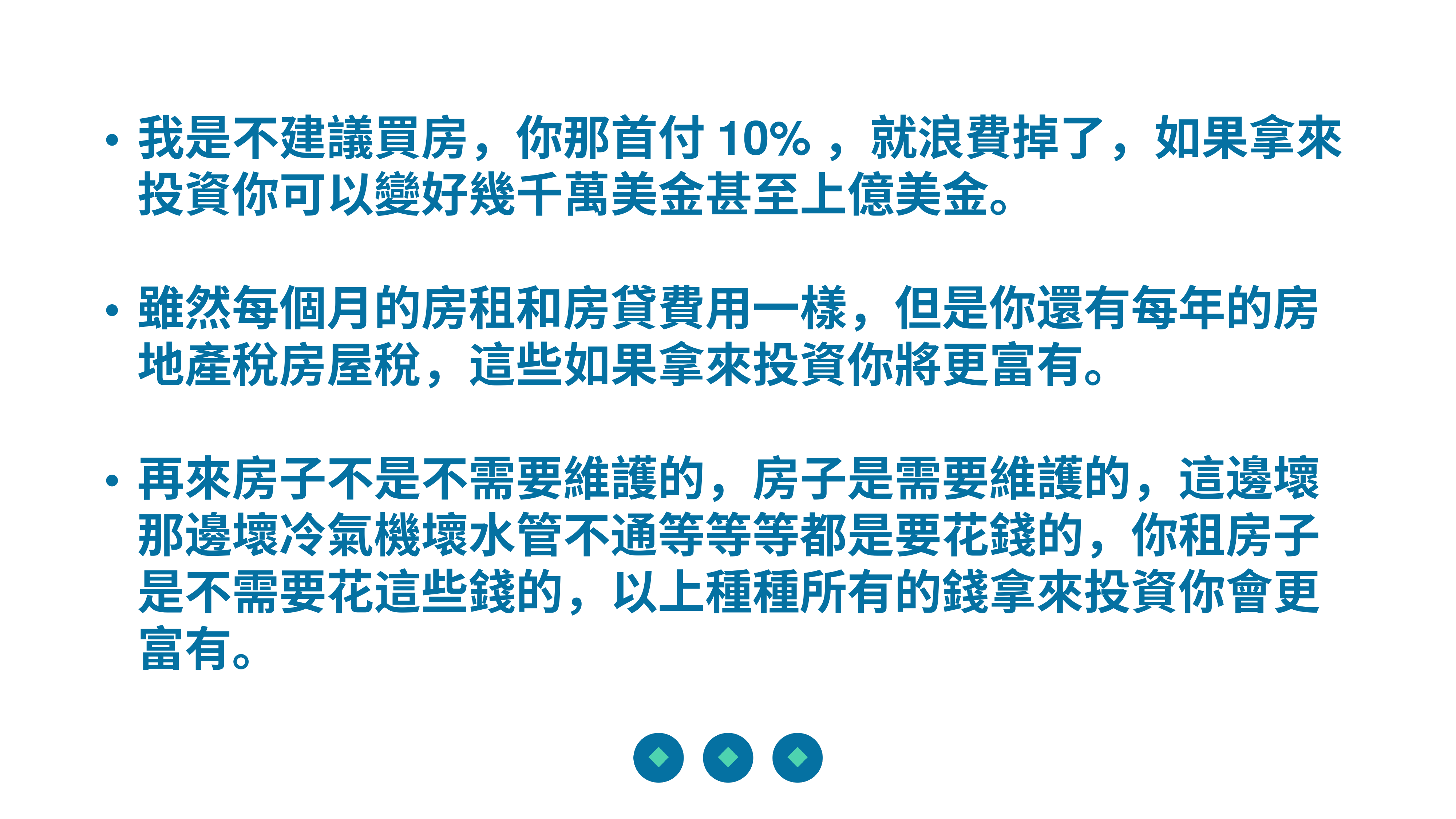

我是不建議買房，你那首付10%，就浪費掉了，如果拿來投資你可以變好幾千萬美金甚至上億美金。

雖然每個月的房租和房貸費用一樣，但是你還有每年的房地產稅房屋稅，這些如果拿來投資你將更富有。

再來房子不是不需要維護的，房子是需要維護的，這邊壞那邊壞冷氣機壞水管不通等等等都是要花錢的，你租房子是不需要花這些錢的，以上種種所有的錢拿來投資你會更富有。